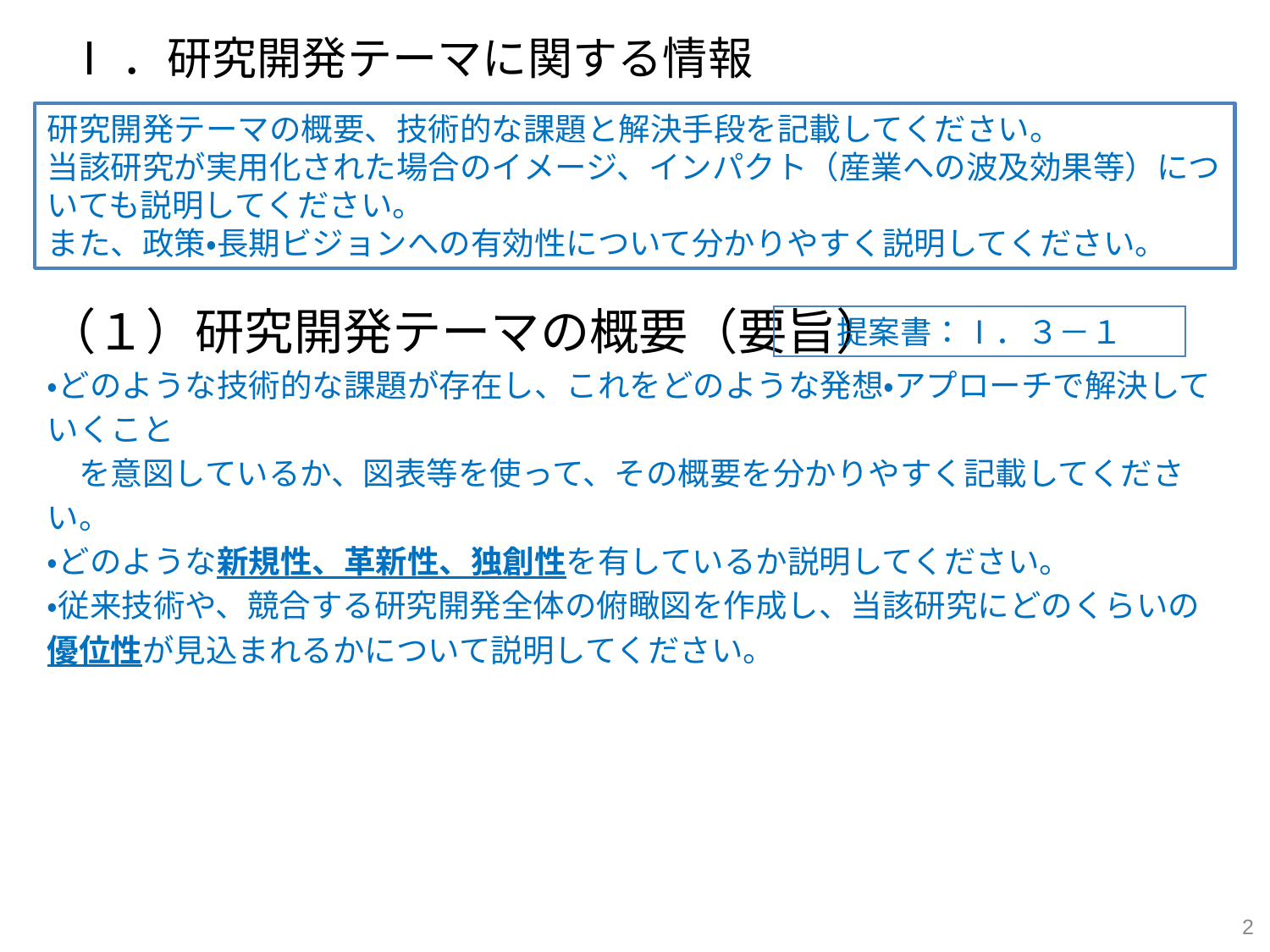

# Ⅰ．研究開発テーマに関する情報
研究開発テーマの概要、技術的な課題と解決手段を記載してください。
当該研究が実用化された場合のイメージ、インパクト（産業への波及効果等）についても説明してください。
また、政策・長期ビジョンへの有効性について分かりやすく説明してください。
提案書：Ⅰ．３－１
（１）研究開発テーマの概要（要旨）
・どのような技術的な課題が存在し、これをどのような発想・アプローチで解決していくこと
　を意図しているか、図表等を使って、その概要を分かりやすく記載してください。
・どのような新規性、革新性、独創性を有しているか説明してください。
・従来技術や、競合する研究開発全体の俯瞰図を作成し、当該研究にどのくらいの優位性が見込まれるかについて説明してください。

2